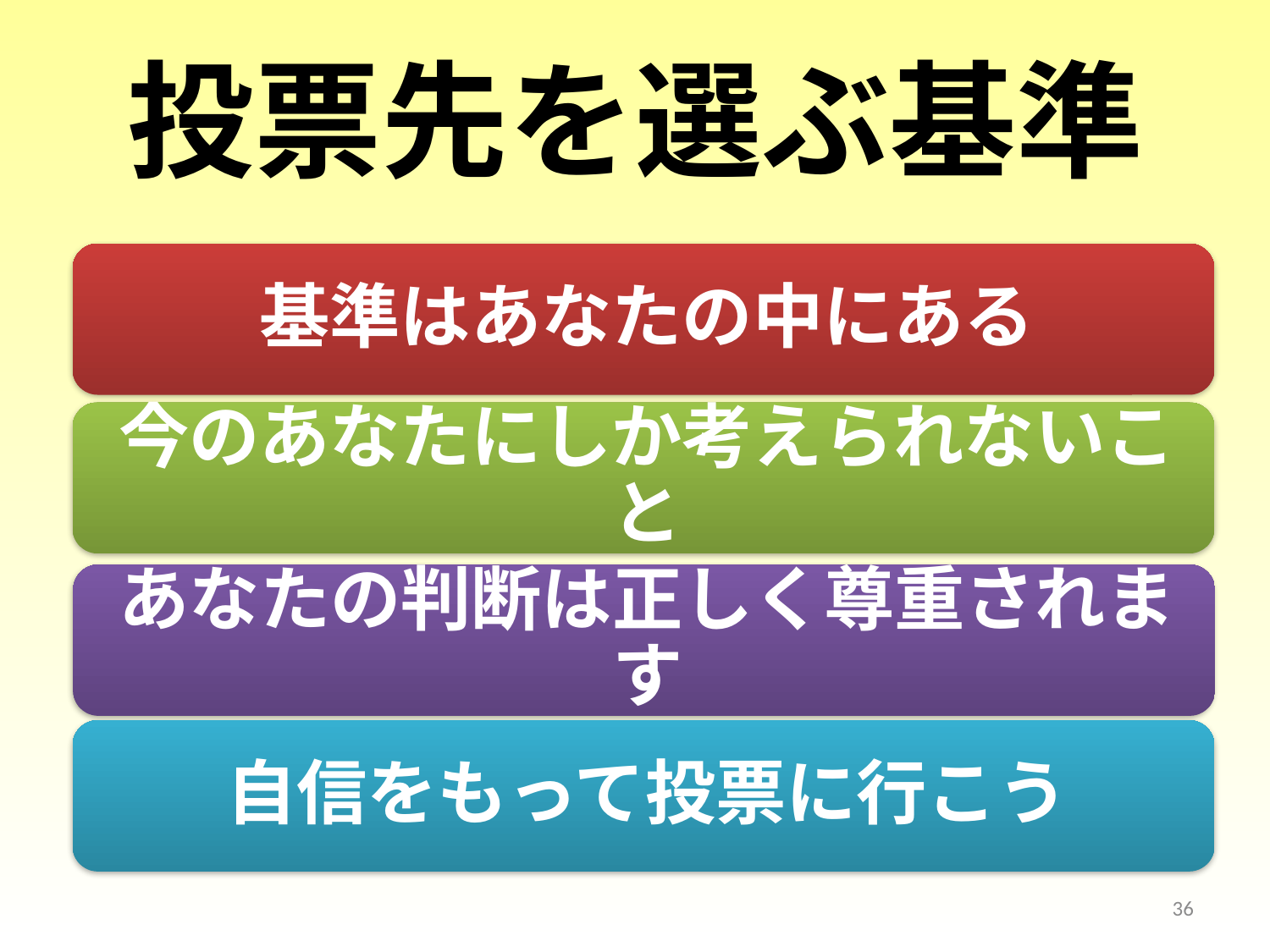

# 投票先を選ぶ基準
基準はあなたの中にある
今のあなたにしか考えられないこと
あなたの判断は正しく尊重されます
自信をもって投票に行こう
36